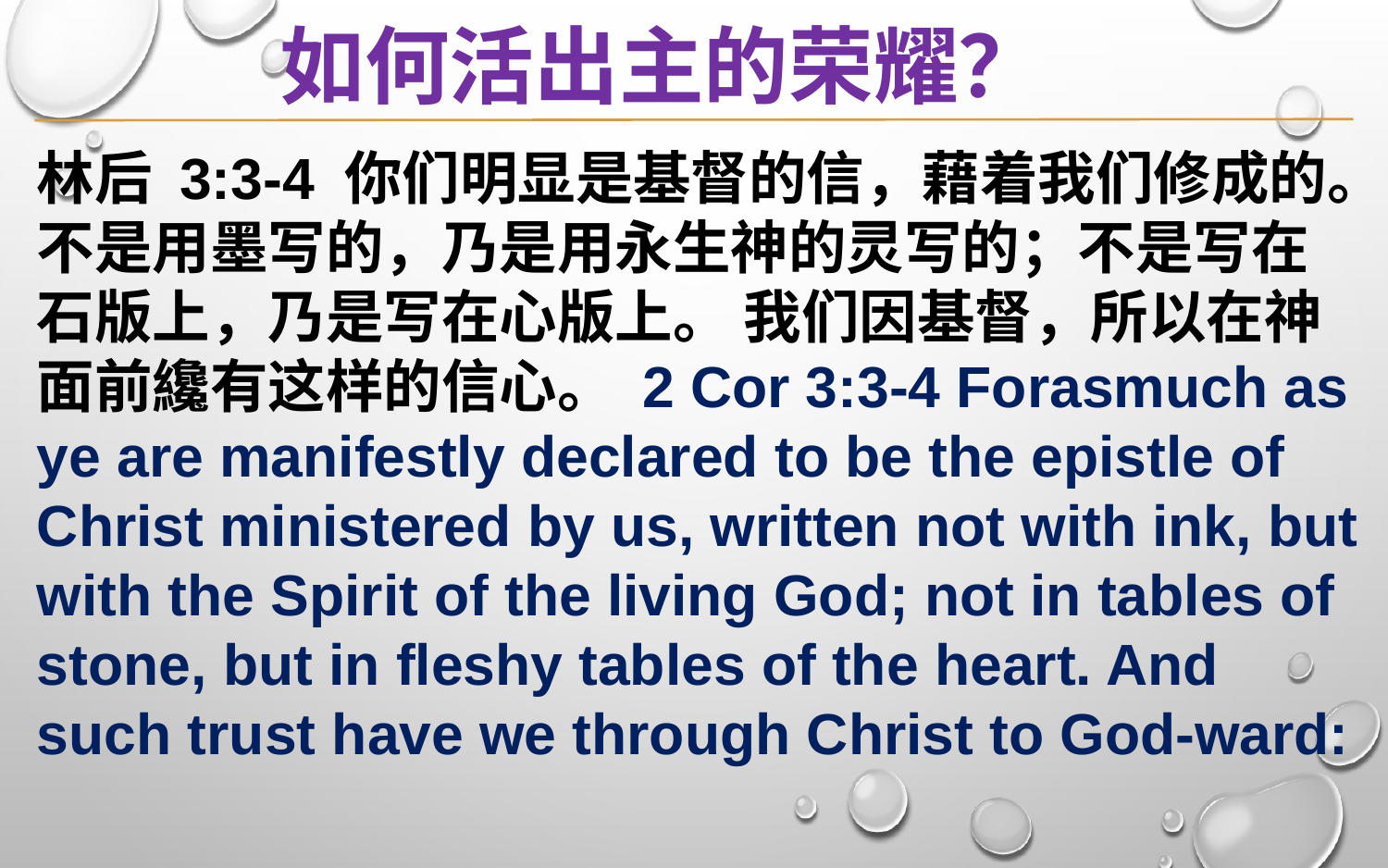

如何活出主的荣耀？
林后 3:3-4 你们明显是基督的信，藉着我们修成的。不是用墨写的，乃是用永生神的灵写的；不是写在石版上，乃是写在心版上。 我们因基督，所以在神面前纔有这样的信心。 2 Cor 3:3-4 Forasmuch as ye are manifestly declared to be the epistle of Christ ministered by us, written not with ink, but with the Spirit of the living God; not in tables of stone, but in fleshy tables of the heart. And such trust have we through Christ to God-ward: